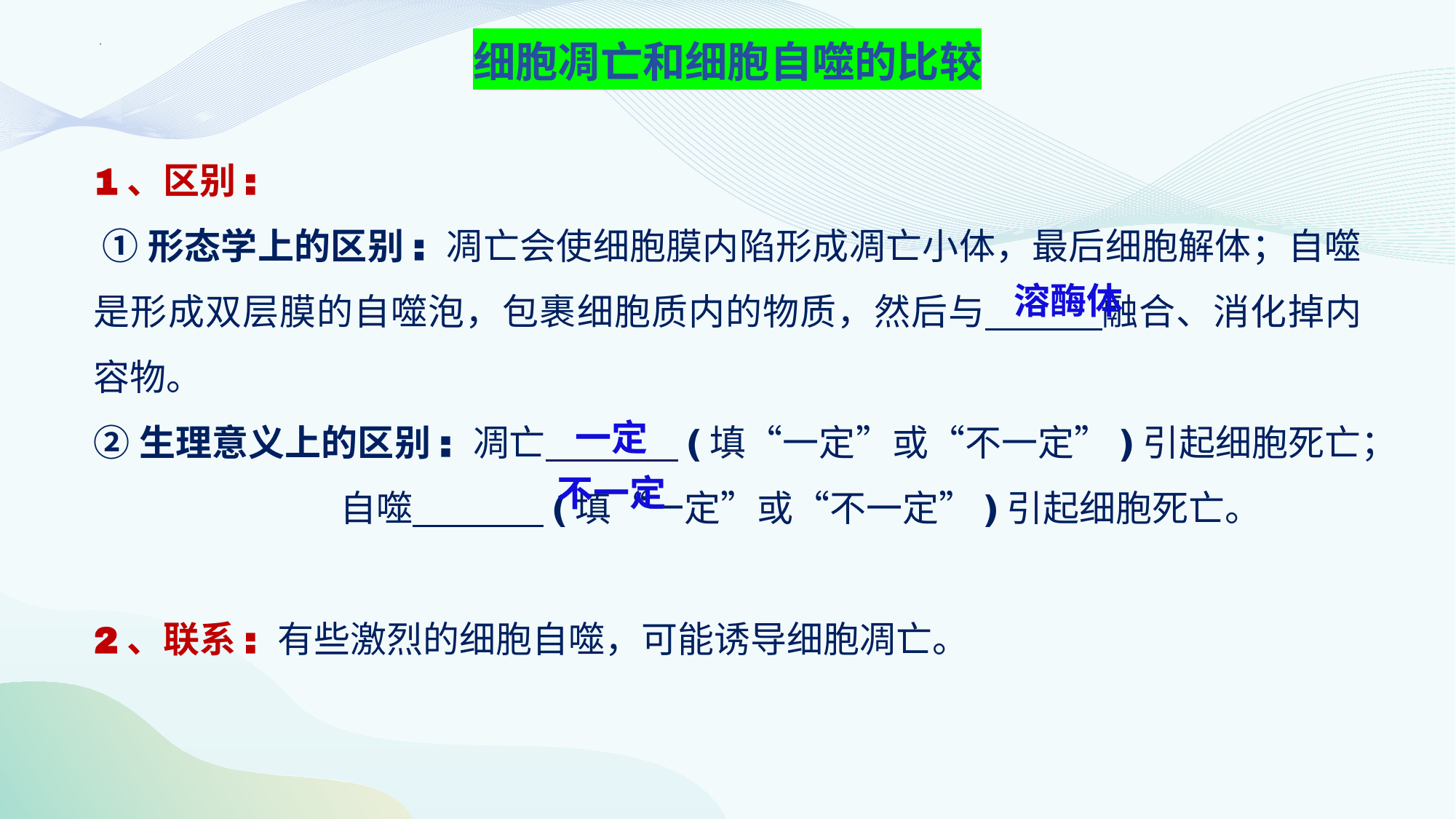

# 细胞凋亡和细胞自噬的比较
1、区别:
 ①形态学上的区别: 凋亡会使细胞膜内陷形成凋亡小体，最后细胞解体；自噬是形成双层膜的自噬泡，包裹细胞质内的物质，然后与             融合、消化掉内容物。
②生理意义上的区别: 凋亡                (填“一定”或“不一定”)引起细胞死亡；
                             自噬                (填“一定”或“不一定”)引起细胞死亡。

2、联系: 有些激烈的细胞自噬，可能诱导细胞凋亡。
溶酶体
一定
不一定